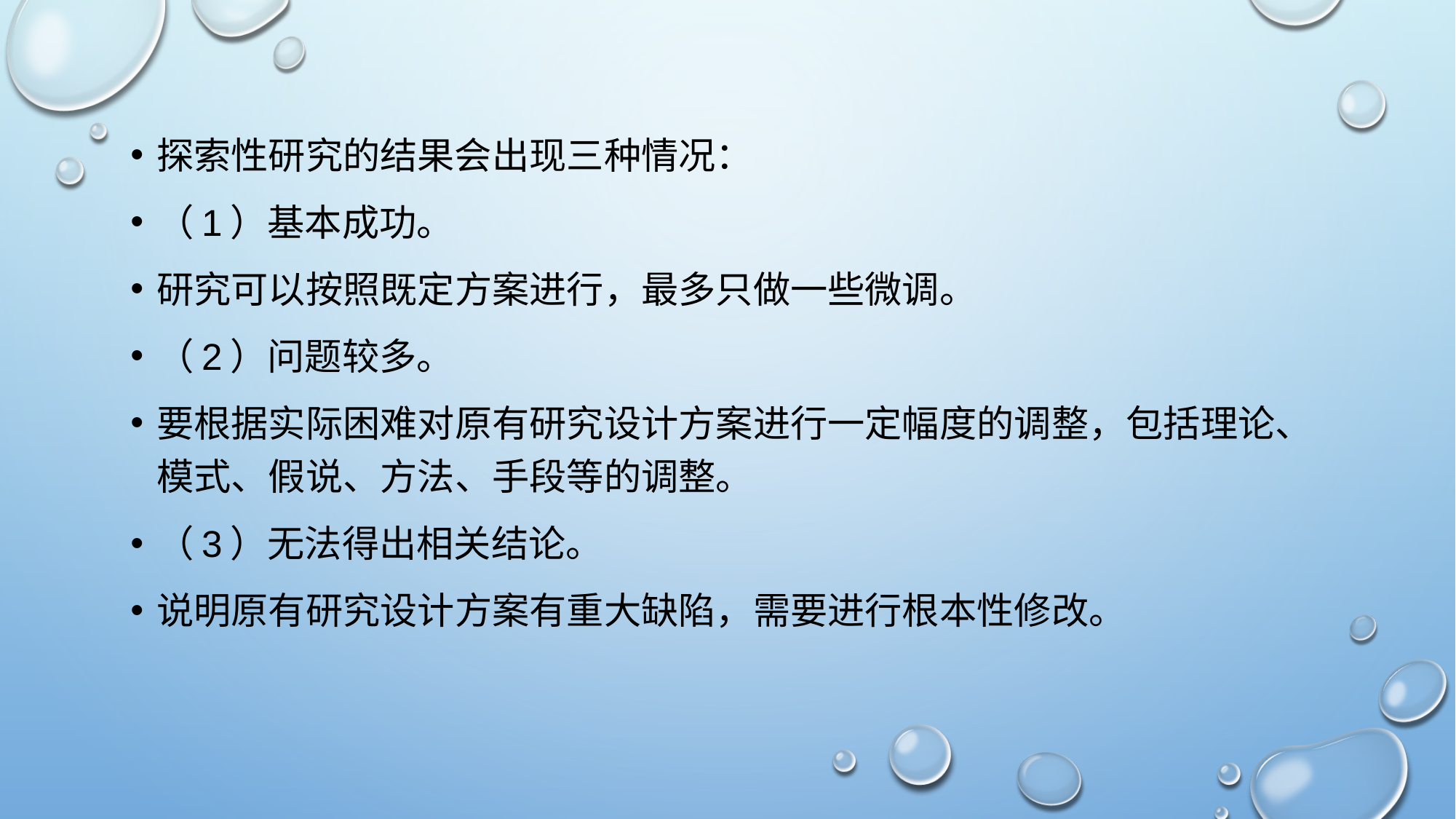

探索性研究的结果会出现三种情况：
（1）基本成功。
研究可以按照既定方案进行，最多只做一些微调。
（2）问题较多。
要根据实际困难对原有研究设计方案进行一定幅度的调整，包括理论、模式、假说、方法、手段等的调整。
（3）无法得出相关结论。
说明原有研究设计方案有重大缺陷，需要进行根本性修改。